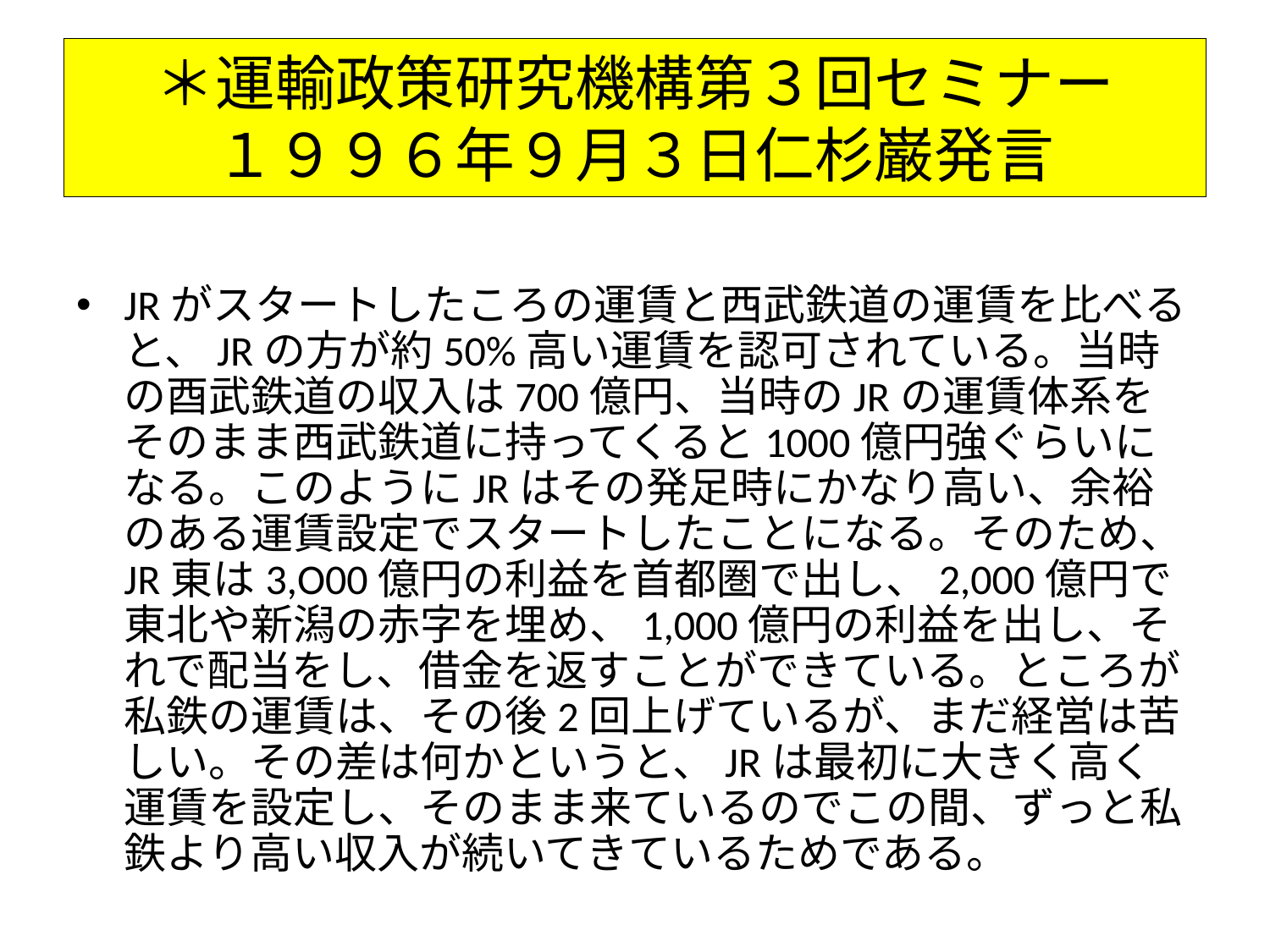

# ＊運輸政策研究機構第３回セミナー １９９６年９月３日仁杉巌発言
JRがスタートしたころの運賃と西武鉄道の運賃を比べると、JRの方が約50%高い運賃を認可されている。当時の酉武鉄道の収入は700億円、当時のJRの運賃体系をそのまま西武鉄道に持ってくると1000億円強ぐらいになる。このようにJRはその発足時にかなり高い、余裕のある運賃設定でスタートしたことになる。そのため、JR東は3,O00億円の利益を首都圏で出し、2,000億円で東北や新潟の赤字を埋め、1,000億円の利益を出し、それで配当をし、借金を返すことができている。ところが私鉄の運賃は、その後2回上げているが、まだ経営は苦しい。その差は何かというと、JRは最初に大きく高く運賃を設定し、そのまま来ているのでこの間、ずっと私鉄より高い収入が続いてきているためである。